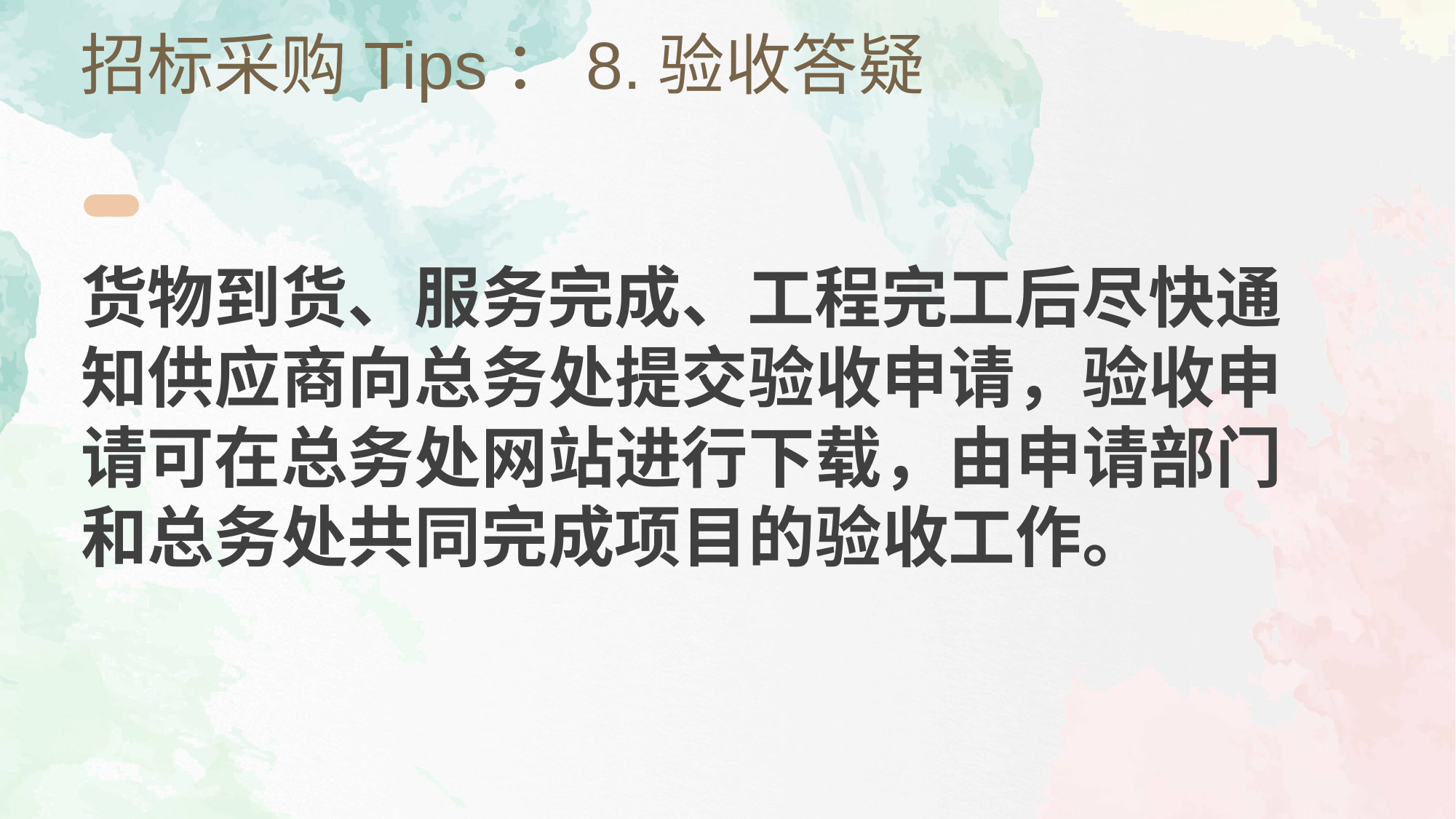

招标采购Tips：8.验收答疑

货物到货、服务完成、工程完工后尽快通知供应商向总务处提交验收申请，验收申请可在总务处网站进行下载，由申请部门和总务处共同完成项目的验收工作。